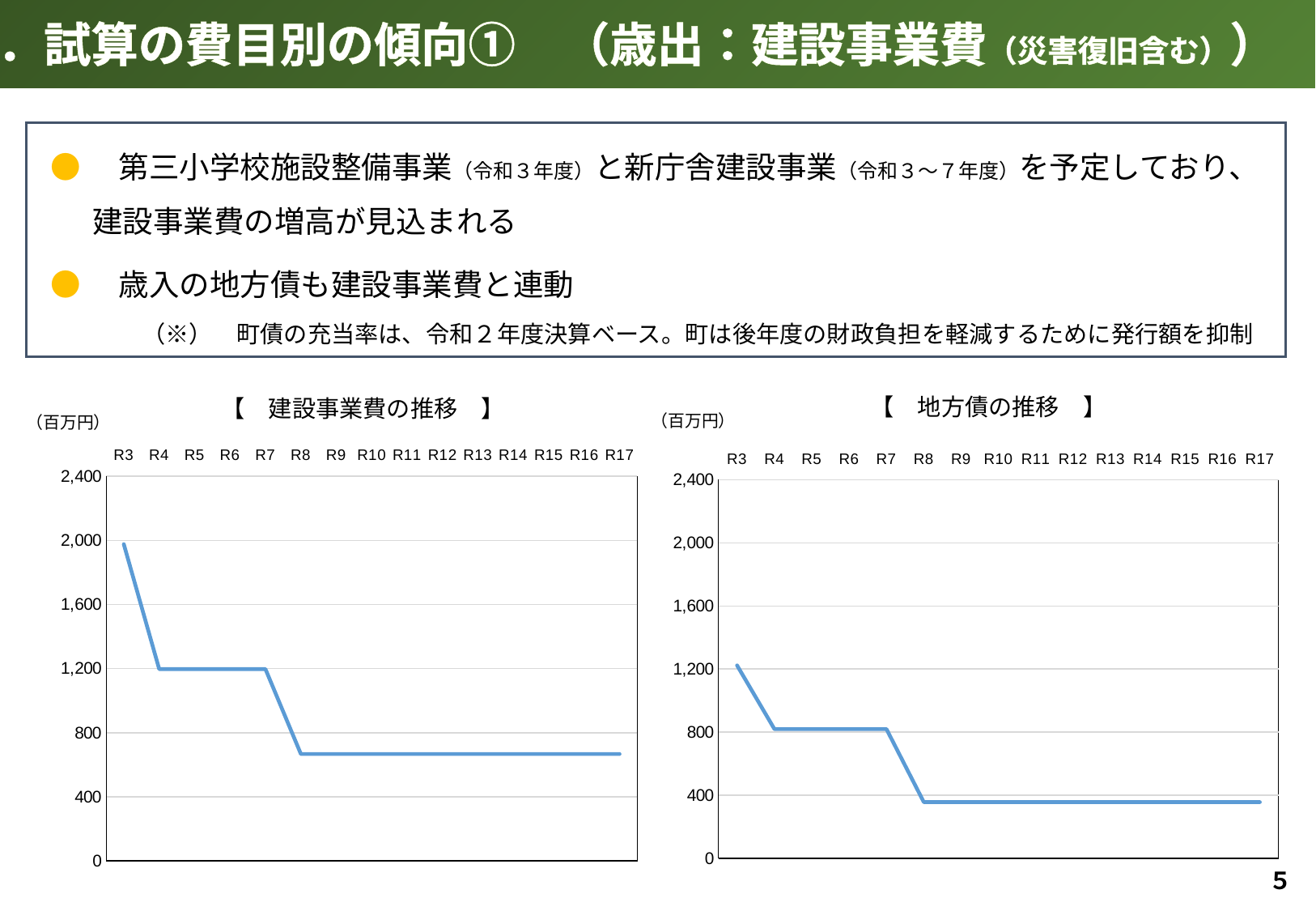

4．試算の費目別の傾向①　（歳出：建設事業費（災害復旧含む））

●　第三小学校施設整備事業（令和３年度）と新庁舎建設事業（令和３～７年度）を予定しており、
     建設事業費の増高が見込まれる

●　歳入の地方債も建設事業費と連動
　　　（※）　町債の充当率は、令和２年度決算ベース。町は後年度の財政負担を軽減するために発行額を抑制
【　地方債の推移　】
【　建設事業費の推移　】
（百万円）
（百万円）

### Chart

| Category |  |
|---|---|
| R3 | 1223.0 |
| R4 | 819.0 |
| R5 | 819.0 |
| R6 | 819.0 |
| R7 | 819.0 |
| R8 | 356.0 |
| R9 | 356.0 |
| R10 | 356.0 |
| R11 | 356.0 |
| R12 | 356.0 |
| R13 | 356.0 |
| R14 | 356.0 |
| R15 | 356.0 |
| R16 | 356.0 |
| R17 | 356.0 |

### Chart

| Category |  |
|---|---|
| R3 | 1977.0 |
| R4 | 1197.0 |
| R5 | 1197.0 |
| R6 | 1197.0 |
| R7 | 1197.0 |
| R8 | 667.0 |
| R9 | 667.0 |
| R10 | 667.0 |
| R11 | 667.0 |
| R12 | 667.0 |
| R13 | 667.0 |
| R14 | 667.0 |
| R15 | 667.0 |
| R16 | 667.0 |
| R17 | 667.0 |
５